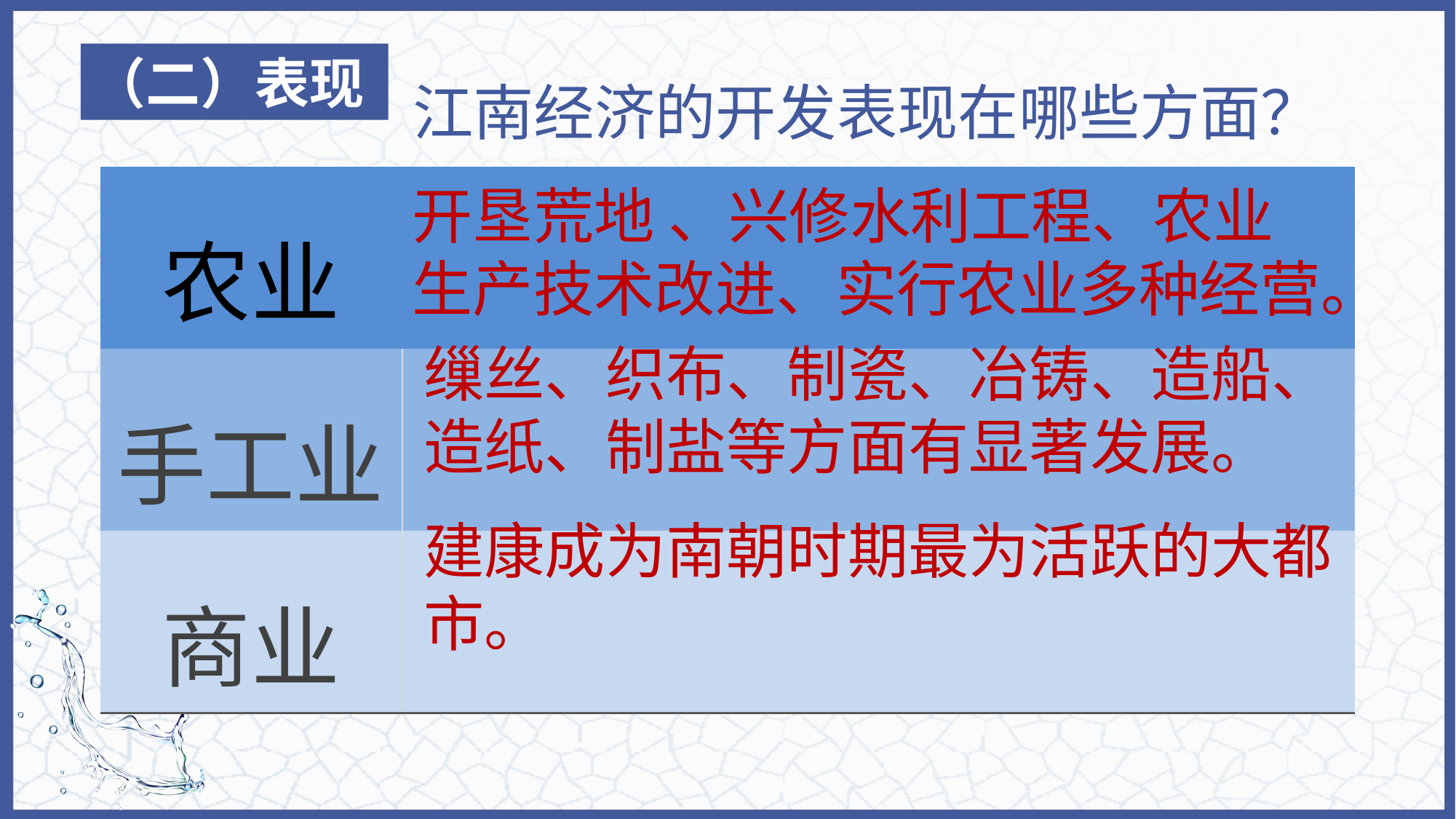

（二）表现
江南经济的开发表现在哪些方面？
| 农业 |  |
| --- | --- |
| 手工业 |  |
| 商业 |  |
开垦荒地 、兴修水利工程、农业生产技术改进、实行农业多种经营。
缫丝、织布、制瓷、冶铸、造船、造纸、制盐等方面有显著发展。
建康成为南朝时期最为活跃的大都市。